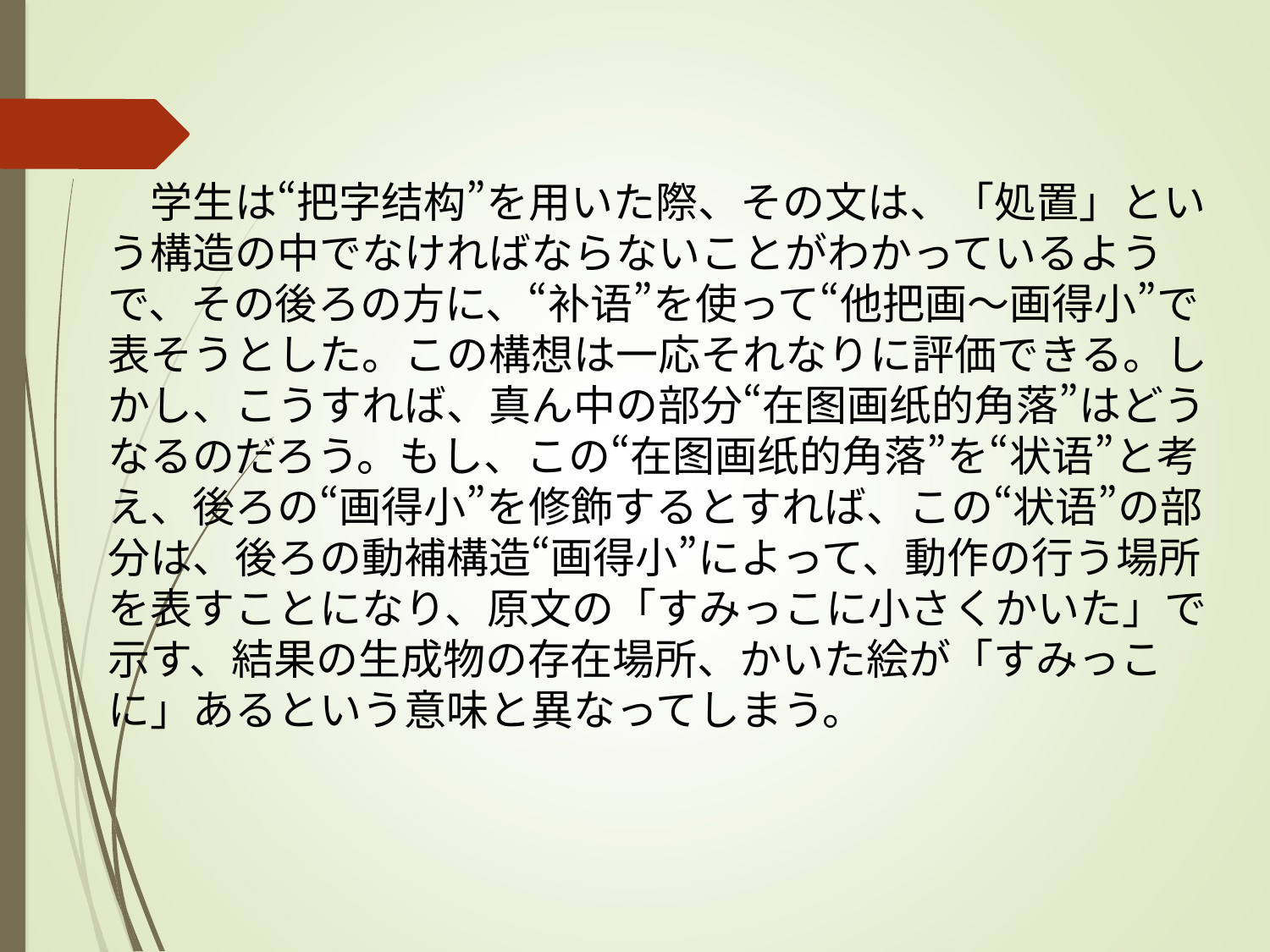

学生は“把字结构”を用いた際、その文は、「処置」という構造の中でなければならないことがわかっているようで、その後ろの方に、“补语”を使って“他把画～画得小”で表そうとした。この構想は一応それなりに評価できる。しかし、こうすれば、真ん中の部分“在图画纸的角落”はどうなるのだろう。もし、この“在图画纸的角落”を“状语”と考え、後ろの“画得小”を修飾するとすれば、この“状语”の部分は、後ろの動補構造“画得小”によって、動作の行う場所を表すことになり、原文の「すみっこに小さくかいた」で示す、結果の生成物の存在場所、かいた絵が「すみっこに」あるという意味と異なってしまう。